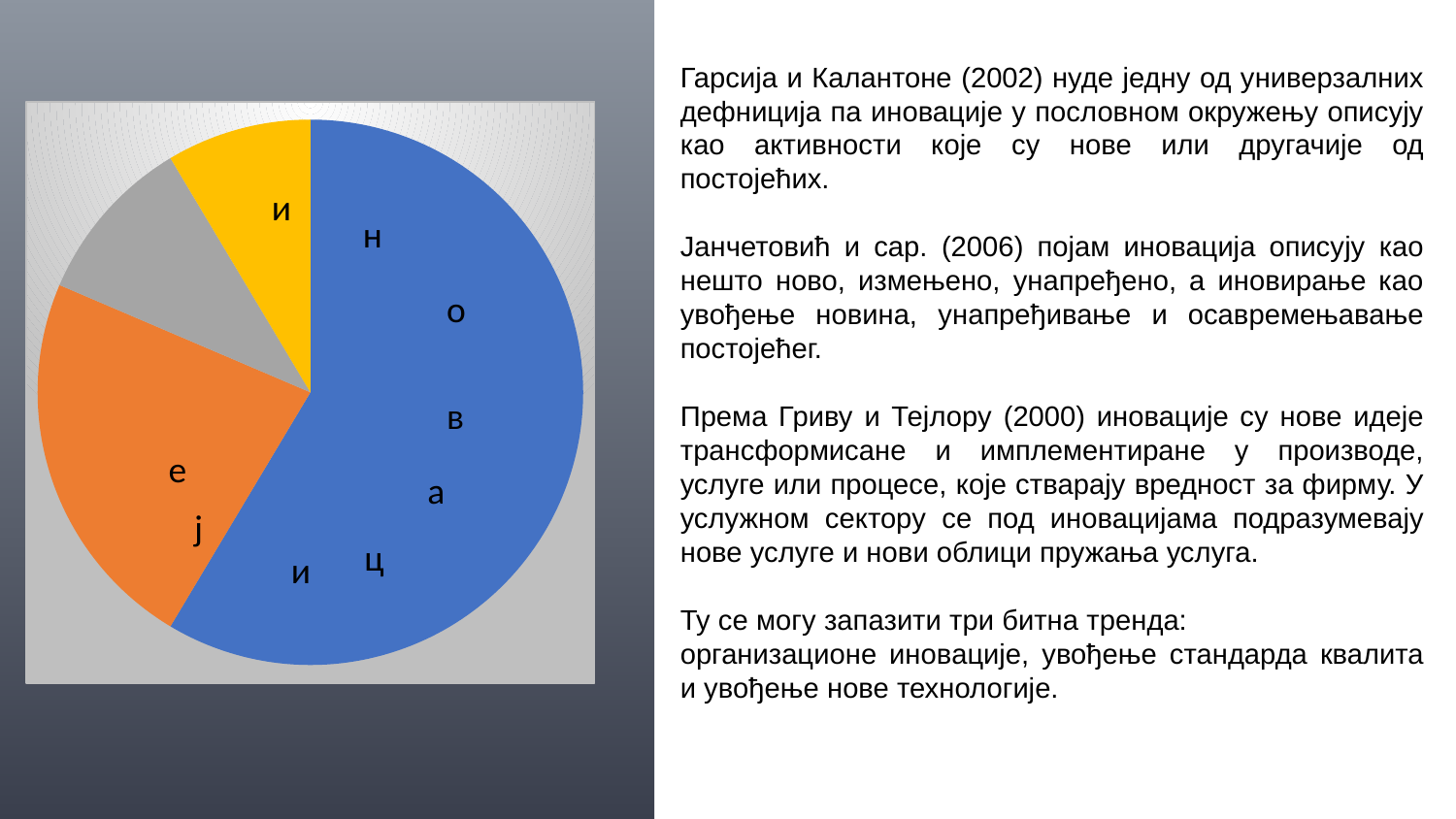

Гарсија и Калантоне (2002) нуде једну од универзалних дефниција па иновације у пословном окружењу описују као активности које су нове или другачије од постојећих.

Јанчетовић и сар. (2006) појам иновација описују као нешто ново, измењено, унапређено, а иновирање као увођење новина, унапређивање и осавремењавање постојећег.
Према Гриву и Тејлору (2000) иновације су нове идеје трансформисане и имплементиране у производе, услуге или процесе, које стварају вредност за фирму. У услужном сектору се под иновацијама подразумевају нове услуге и нови облици пружања услуга.

Ту се могу запазити три битна тренда: организационе иновације, увођење стандарда квалита и увођење нове технологије.

### Chart

| Category | 销售额 |
|---|---|
| 1 | 8.2 |
| 2 | 3.2 |
| 3 | 1.4 |
| 4 | 1.2 |
и
н
о
в
е
а
ј
ц
и